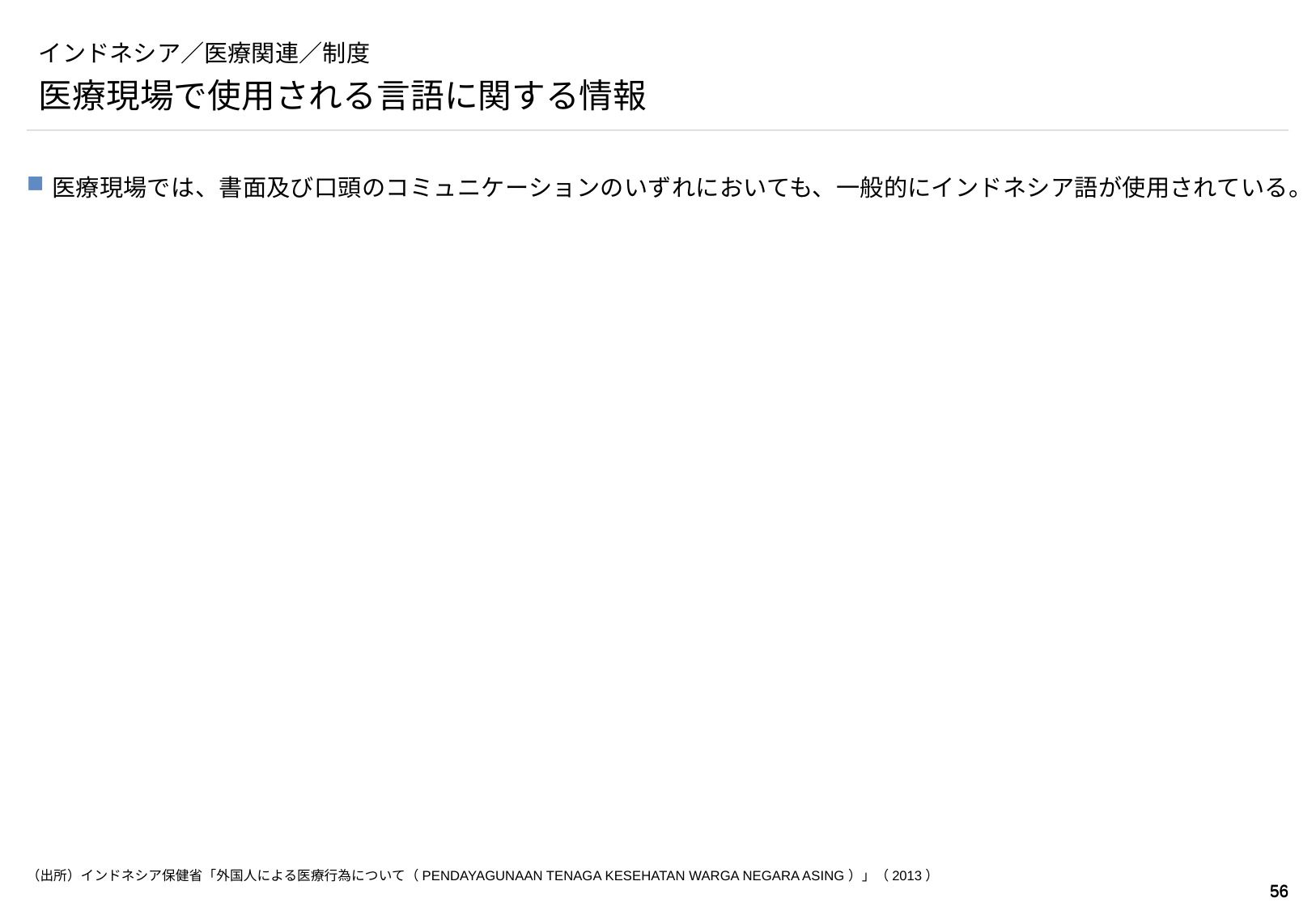

# インドネシア／医療関連／制度
医療現場で使用される言語に関する情報

医療現場では、書面及び口頭のコミュニケーションのいずれにおいても、一般的にインドネシア語が使用されている。
（出所）インドネシア保健省「外国人による医療行為について（PENDAYAGUNAAN TENAGA KESEHATAN WARGA NEGARA ASING）」（2013）
56